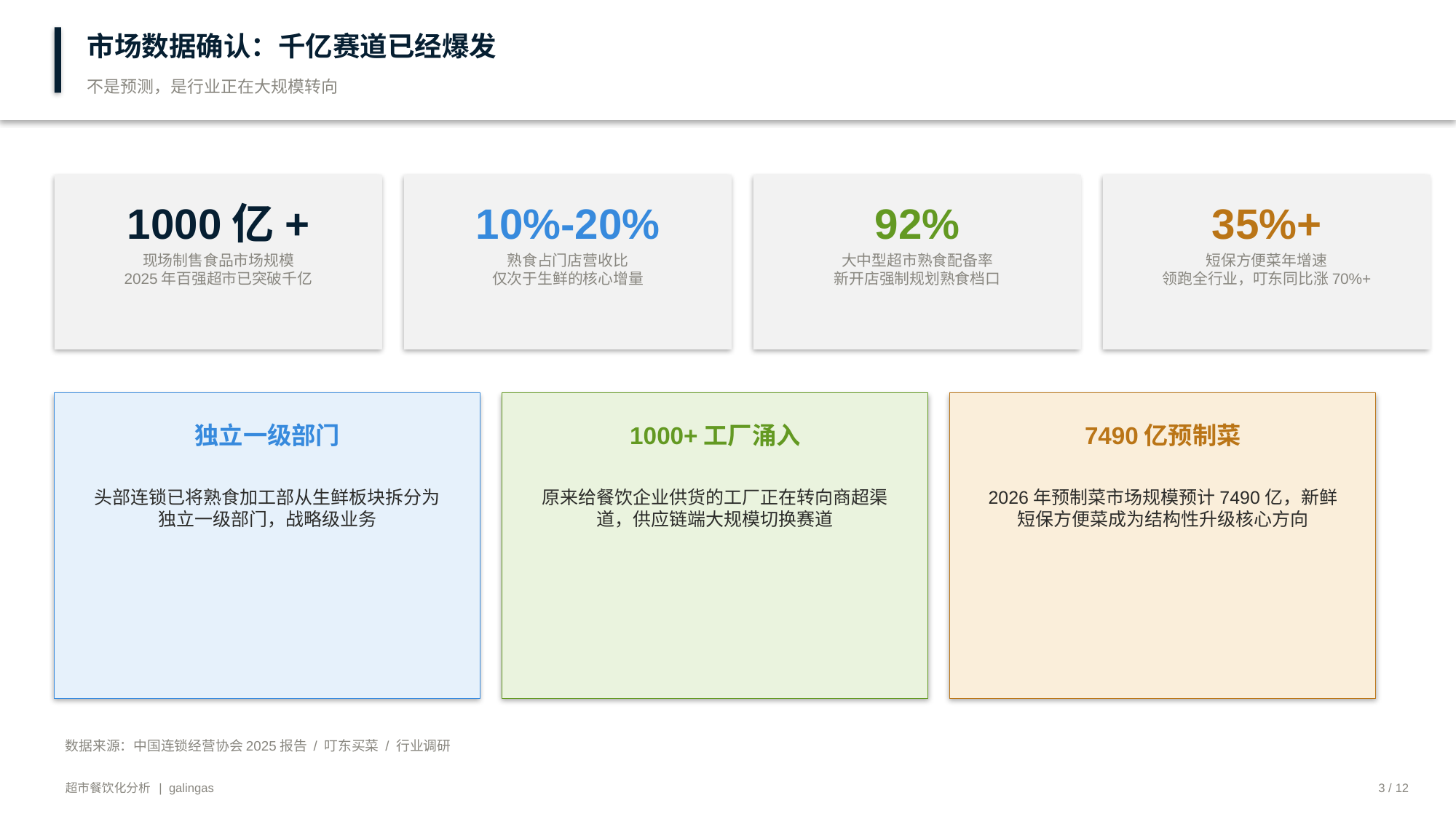

市场数据确认：千亿赛道已经爆发

不是预测，是行业正在大规模转向

1000亿+
10%-20%
92%
35%+
现场制售食品市场规模
2025年百强超市已突破千亿
熟食占门店营收比
仅次于生鲜的核心增量
大中型超市熟食配备率
新开店强制规划熟食档口
短保方便菜年增速
领跑全行业，叮东同比涨70%+

独立一级部门
1000+工厂涌入
7490亿预制菜
头部连锁已将熟食加工部从生鲜板块拆分为独立一级部门，战略级业务
原来给餐饮企业供货的工厂正在转向商超渠道，供应链端大规模切换赛道
2026年预制菜市场规模预计7490亿，新鲜短保方便菜成为结构性升级核心方向
数据来源：中国连锁经营协会2025报告 / 叮东买菜 / 行业调研
超市餐饮化分析  |  galingas
3 / 12